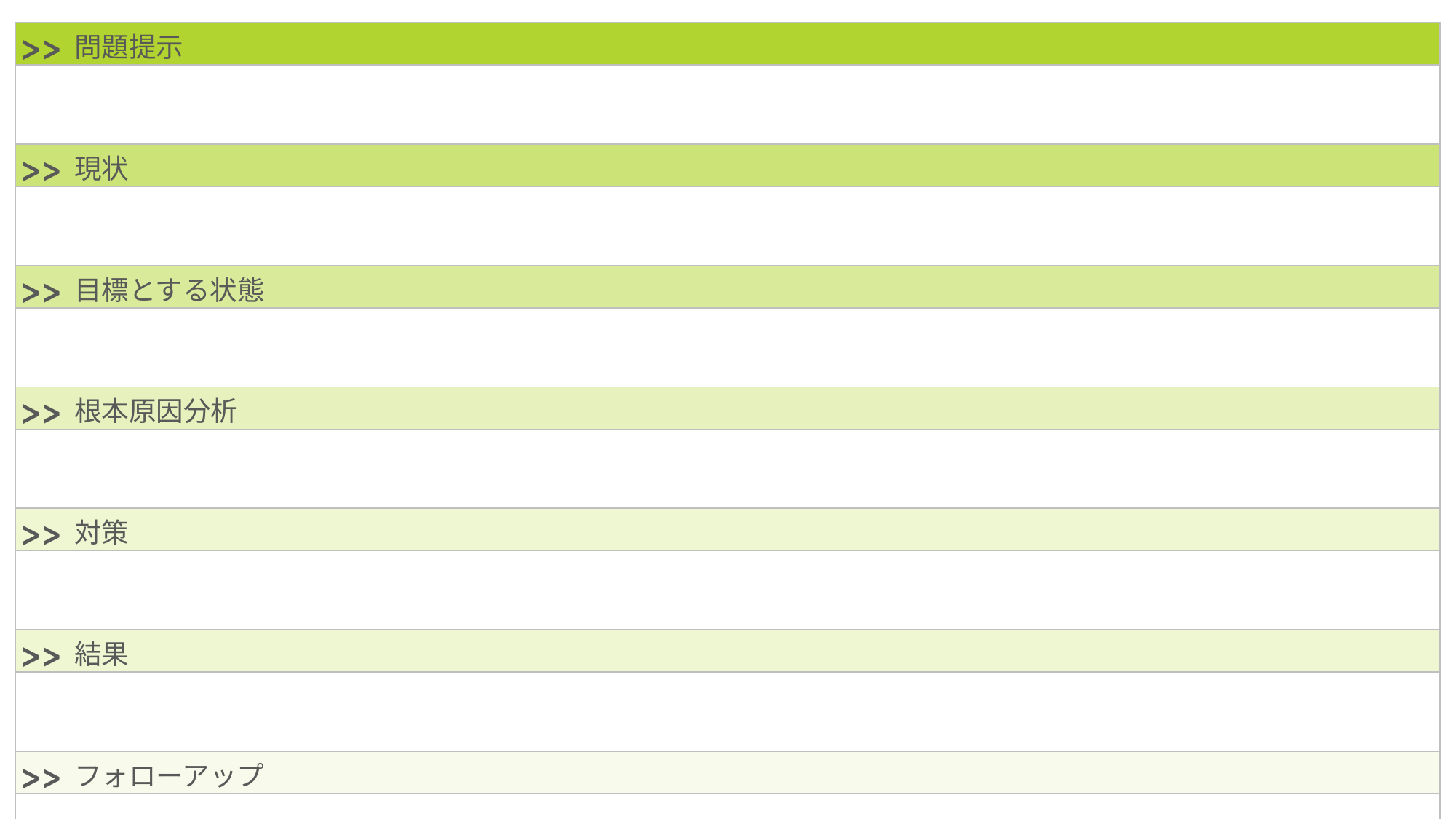

| >> 問題提示 |
| --- |
|  |
| >> 現状 |
|  |
| >> 目標とする状態 |
|  |
| >> 根本原因分析 |
|  |
| >> 対策 |
|  |
| >> 結果 |
|  |
| >> フォローアップ |
|  |